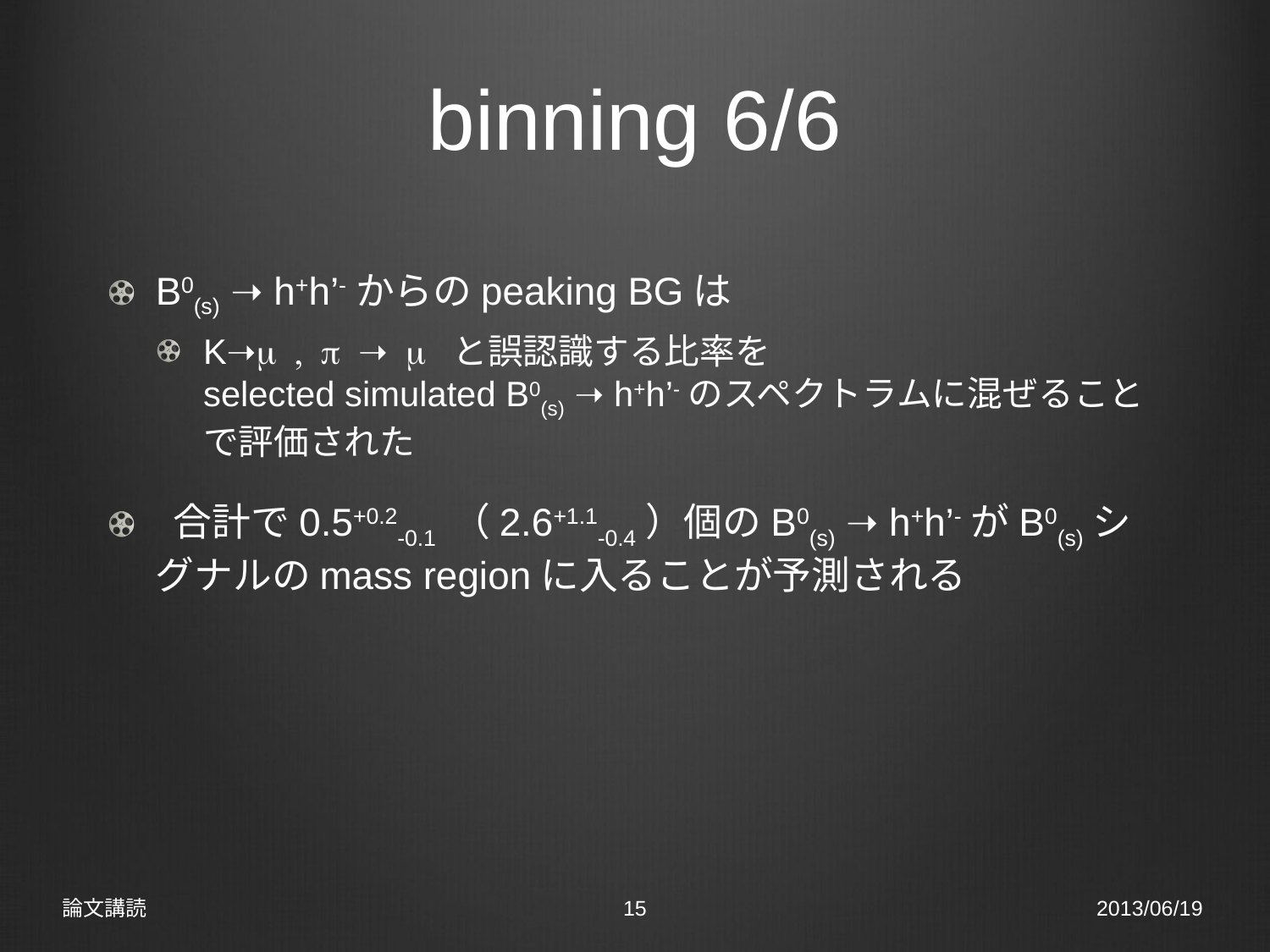

# binning 6/6
B0(s) ➝ h+h’-からのpeaking BGは
K➝μ , π ➝ μ と誤認識する比率を
selected simulated B0(s) ➝ h+h’-のスペクトラムに混ぜることで評価された
 合計で0.5+0.2-0.1 （2.6+1.1-0.4）個のB0(s) ➝ h+h’-がB0(s)シグナルのmass regionに入ることが予測される
論文講読
15
2013/06/19